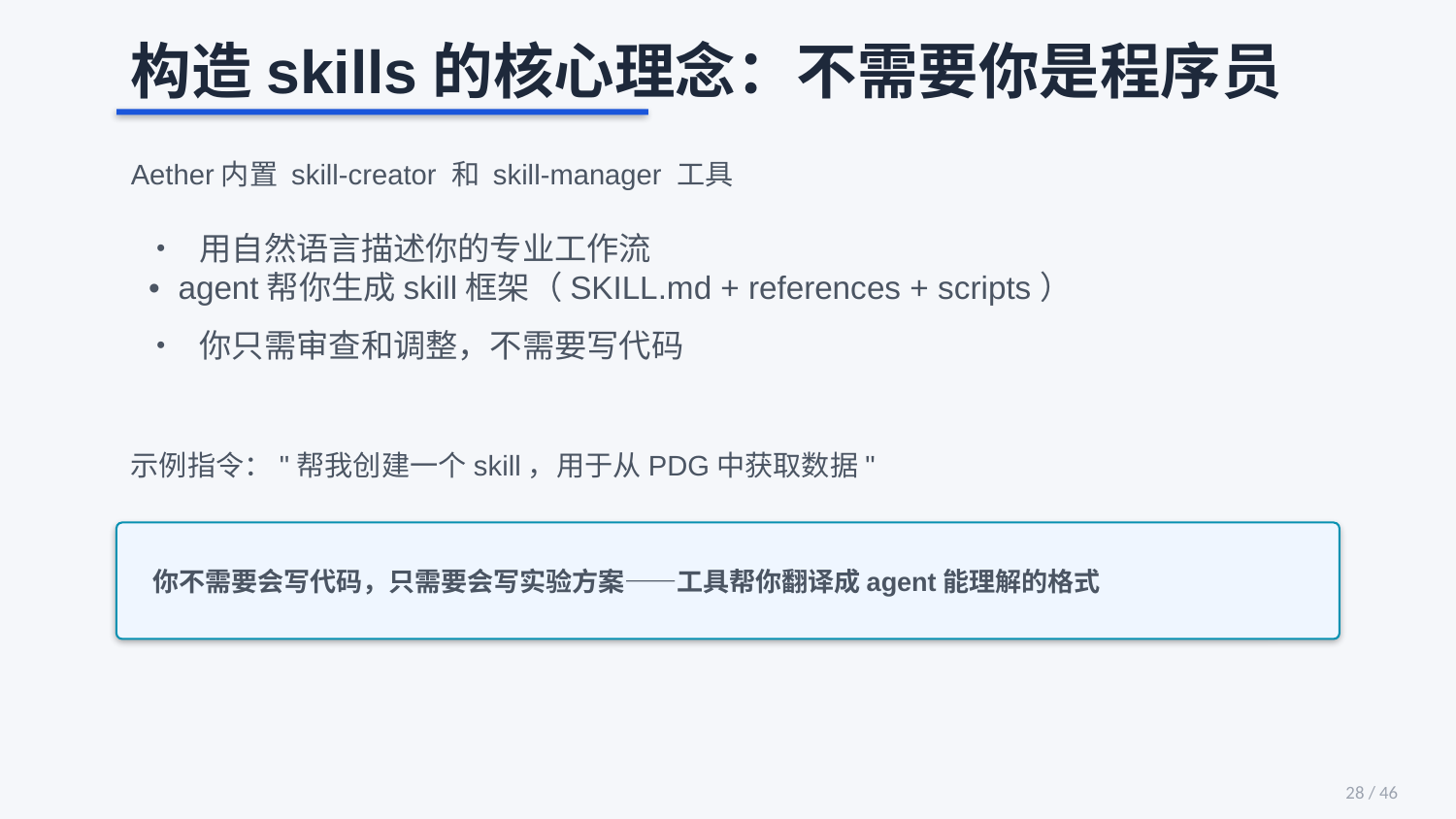

构造skills的核心理念：不需要你是程序员

Aether内置 skill-creator 和 skill-manager 工具
  •  用自然语言描述你的专业工作流
  •  agent帮你生成skill框架（SKILL.md + references + scripts）
  •  你只需审查和调整，不需要写代码
示例指令："帮我创建一个skill，用于从PDG中获取数据"

你不需要会写代码，只需要会写实验方案——工具帮你翻译成agent能理解的格式
28 / 46